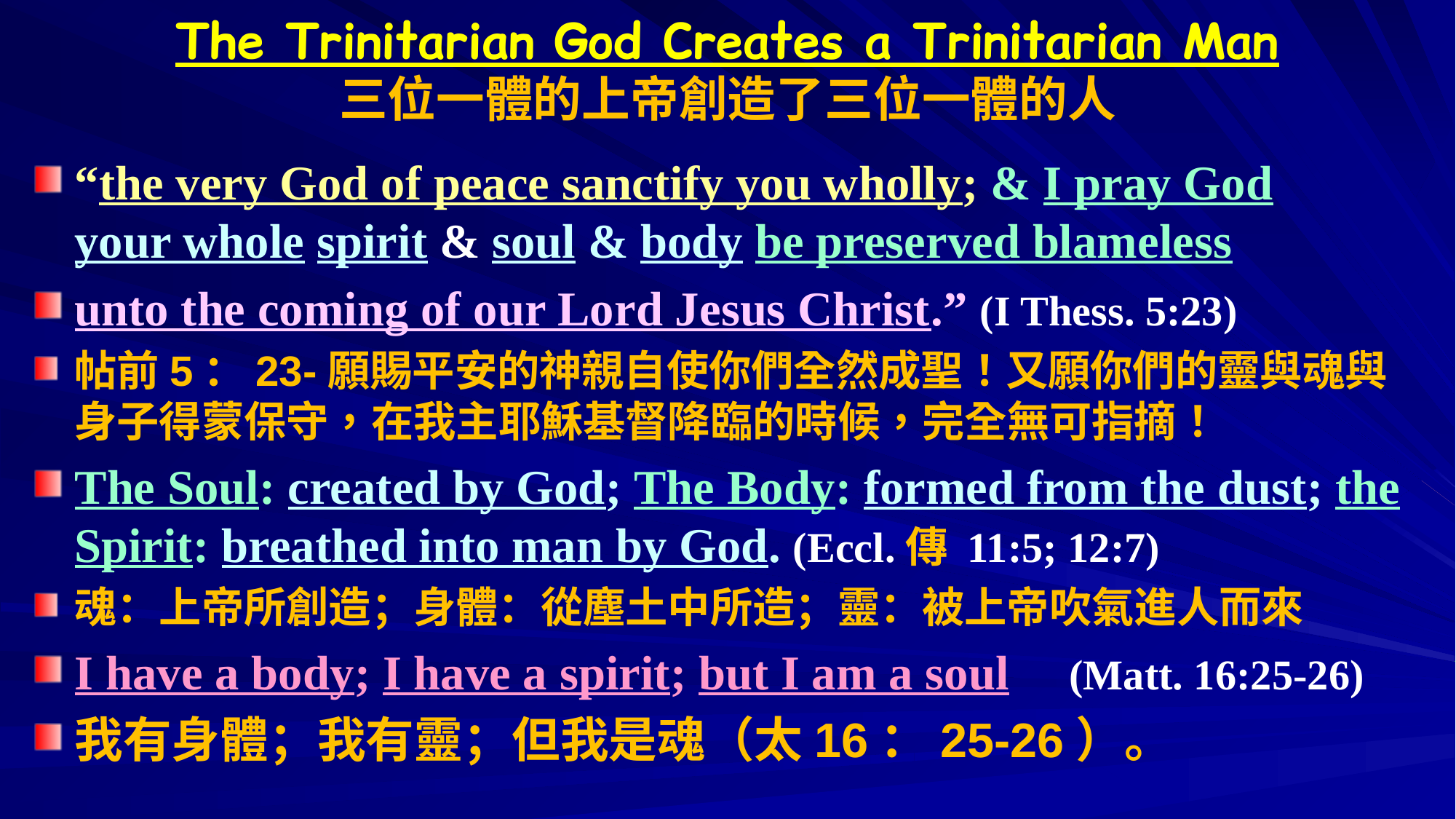

# The Trinitarian God Creates a Trinitarian Man 三位一體的上帝創造了三位一體的人
“the very God of peace sanctify you wholly; & I pray God      your whole spirit & soul & body be preserved blameless
unto the coming of our Lord Jesus Christ.” (I Thess. 5:23)
帖前5：23-願賜平安的神親自使你們全然成聖！又願你們的靈與魂與身子得蒙保守，在我主耶穌基督降臨的時候，完全無可指摘！
The Soul: created by God; The Body: formed from the dust; the Spirit: breathed into man by God. (Eccl.傳 11:5; 12:7)
魂：上帝所創造；身體：從塵土中所造；靈：被上帝吹氣進人而來
I have a body; I have a spirit; but I am a soul	 (Matt. 16:25-26)
我有身體；我有靈；但我是魂（太16：25-26）。